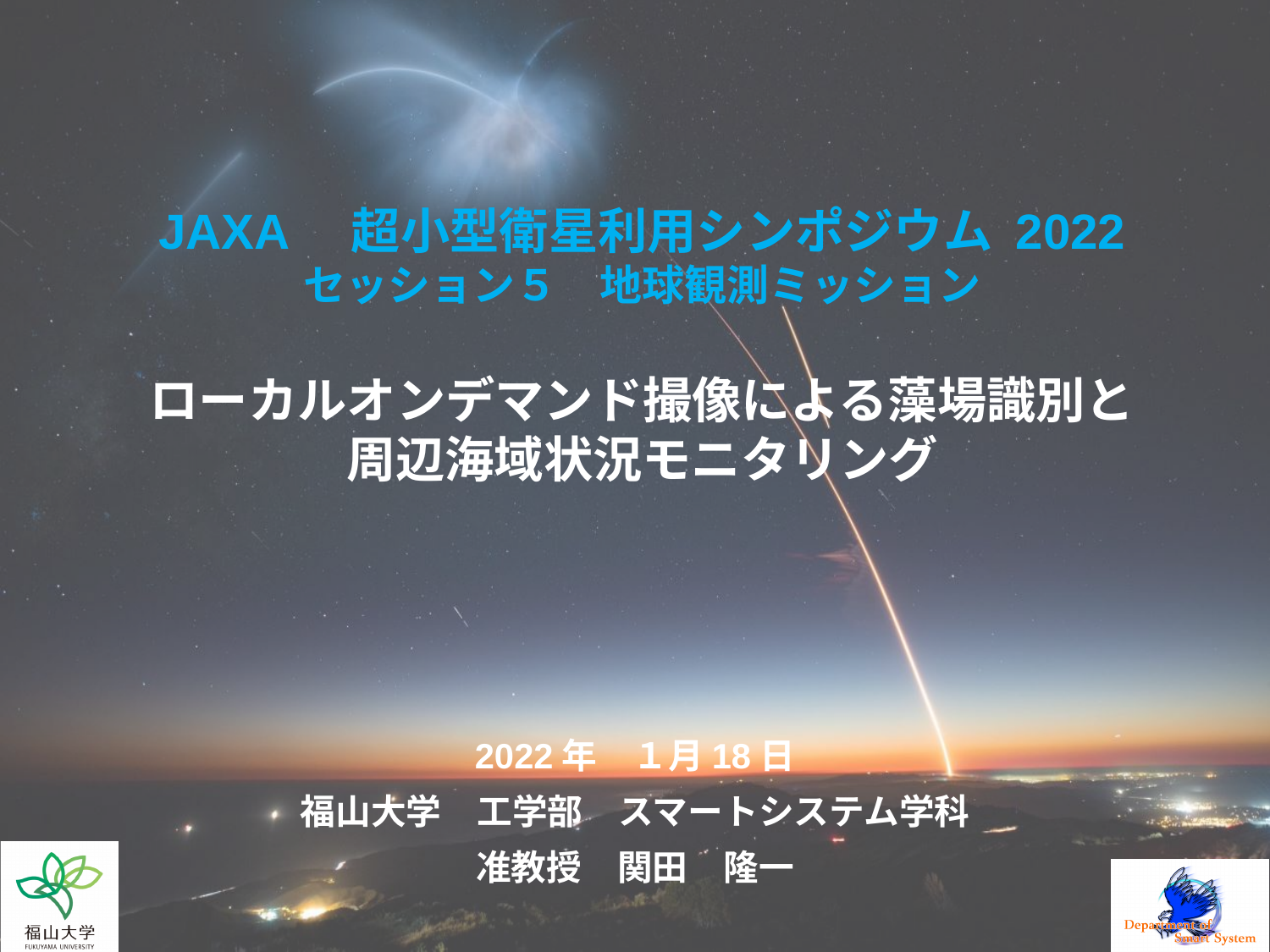

# JAXA　超小型衛星利用シンポジウム 2022 セッション５　地球観測ミッション ローカルオンデマンド撮像による藻場識別と 周辺海域状況モニタリング
2022年　１月18日
福山大学　工学部　スマートシステム学科
准教授　関田　隆一